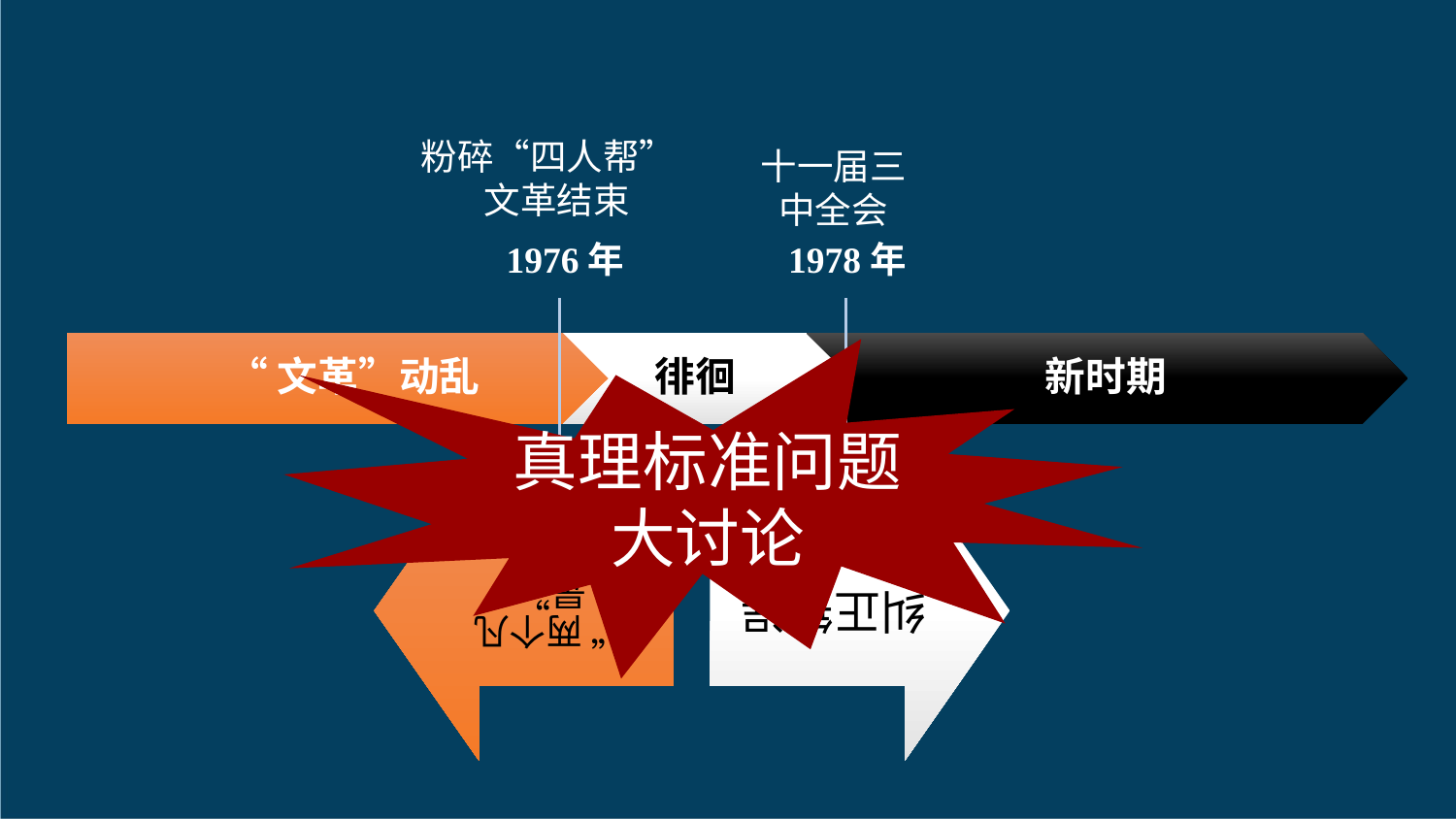

粉碎“四人帮”
 文革结束
十一届三中全会

1976年
1978年

真理标准问题大讨论
“文革”动乱
徘徊
新时期
“两个凡是”
纠正错误